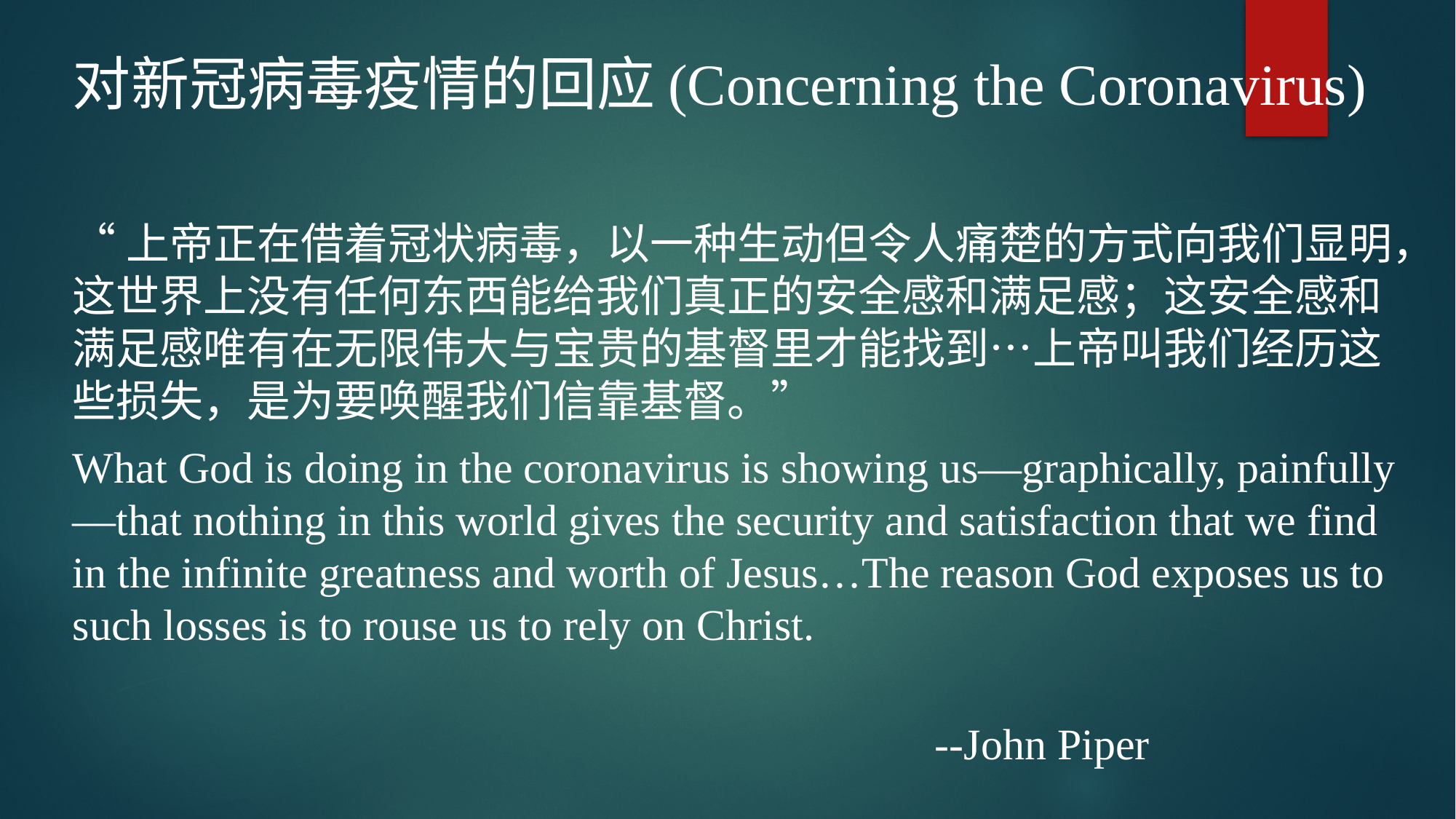

对新冠病毒疫情的回应(Concerning the Coronavirus)

“上帝正在借着冠状病毒，以一种生动但令人痛楚的方式向我们显明，这世界上没有任何东西能给我们真正的安全感和满足感；这安全感和满足感唯有在无限伟大与宝贵的基督里才能找到…上帝叫我们经历这些损失，是为要唤醒我们信靠基督。”
What God is doing in the coronavirus is showing us—graphically, painfully—that nothing in this world gives the security and satisfaction that we find in the infinite greatness and worth of Jesus…The reason God exposes us to such losses is to rouse us to rely on Christ.
                                                                               --John Piper